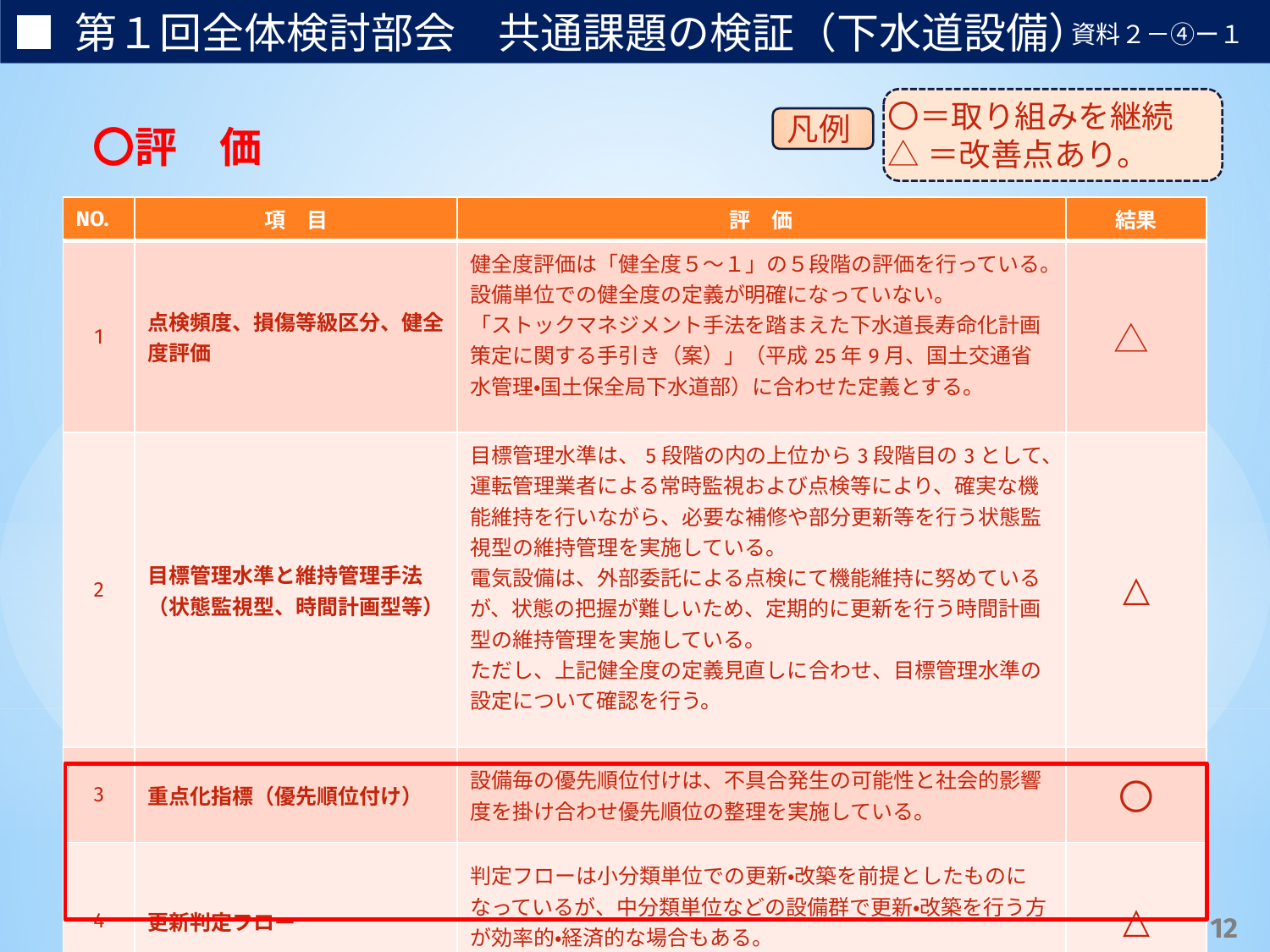

■ 第１回全体検討部会　共通課題の検証（下水道設備）
資料２－④ー１

〇＝取り組みを継続
△＝改善点あり。
凡例
〇評　価
| NO. | 項　目 | 評　価 | 結果 |
| --- | --- | --- | --- |
| 1 | 点検頻度、損傷等級区分、健全度評価 | 健全度評価は「健全度５～１」の５段階の評価を行っている。設備単位での健全度の定義が明確になっていない。 「ストックマネジメント手法を踏まえた下水道長寿命化計画策定に関する手引き（案）」（平成25年9月、国土交通省水管理・国土保全局下水道部）に合わせた定義とする。 | △ |
| 2 | 目標管理水準と維持管理手法 （状態監視型、時間計画型等） | 目標管理水準は、5段階の内の上位から3段階目の3として、運転管理業者による常時監視および点検等により、確実な機能維持を行いながら、必要な補修や部分更新等を行う状態監視型の維持管理を実施している。 電気設備は、外部委託による点検にて機能維持に努めているが、状態の把握が難しいため、定期的に更新を行う時間計画型の維持管理を実施している。 ただし、上記健全度の定義見直しに合わせ、目標管理水準の設定について確認を行う。 | △ |
| 3 | 重点化指標（優先順位付け） | 設備毎の優先順位付けは、不具合発生の可能性と社会的影響度を掛け合わせ優先順位の整理を実施している。 | 〇 |
| 4 | 更新判定フロー | 判定フローは小分類単位での更新・改築を前提としたものになっているが、中分類単位などの設備群で更新・改築を行う方が効率的・経済的な場合もある。 より維持管理コストを意識したフローへの見直しを行う。 | △ |

12